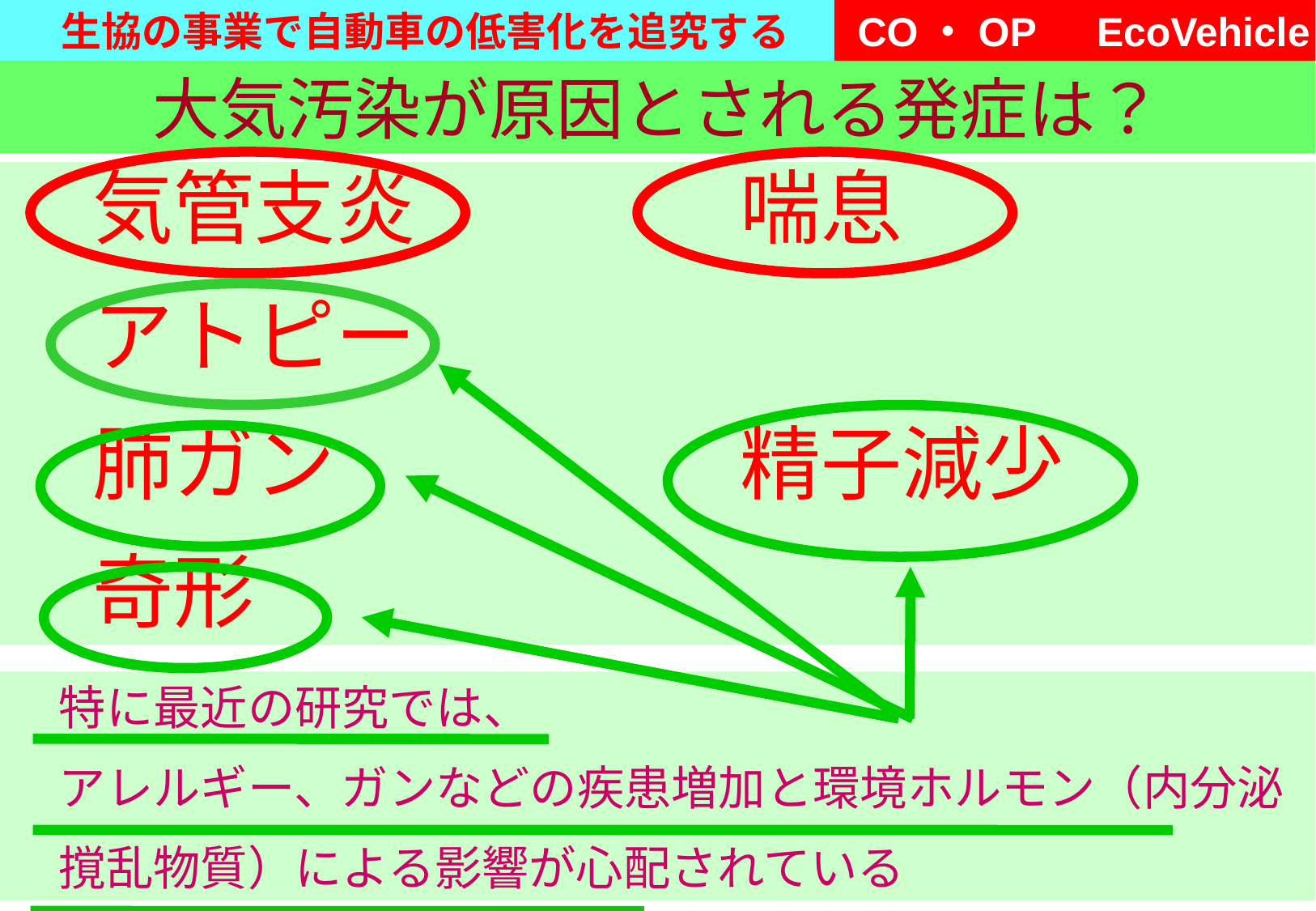

大気汚染が原因とされる発症は？

　気管支炎　　　　喘息
　アトピー
　肺ガン　　　　　精子減少
　奇形

　特に最近の研究では、
　アレルギー、ガンなどの疾患増加と環境ホルモン（内分泌
　撹乱物質）による影響が心配されている